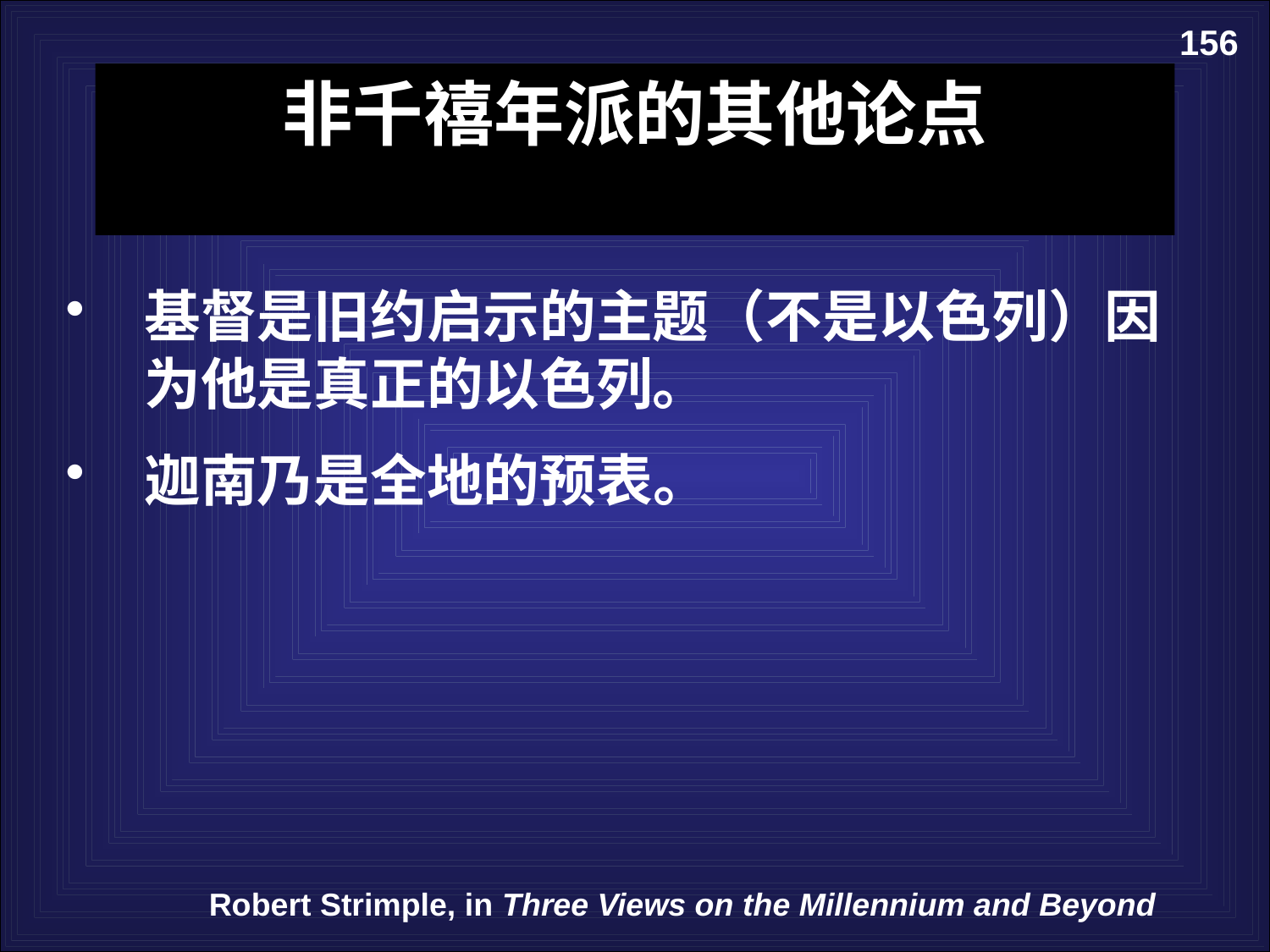

156
非千禧年派的其他论点
基督是旧约启示的主题（不是以色列）因为他是真正的以色列。
迦南乃是全地的预表。
Robert Strimple, in Three Views on the Millennium and Beyond